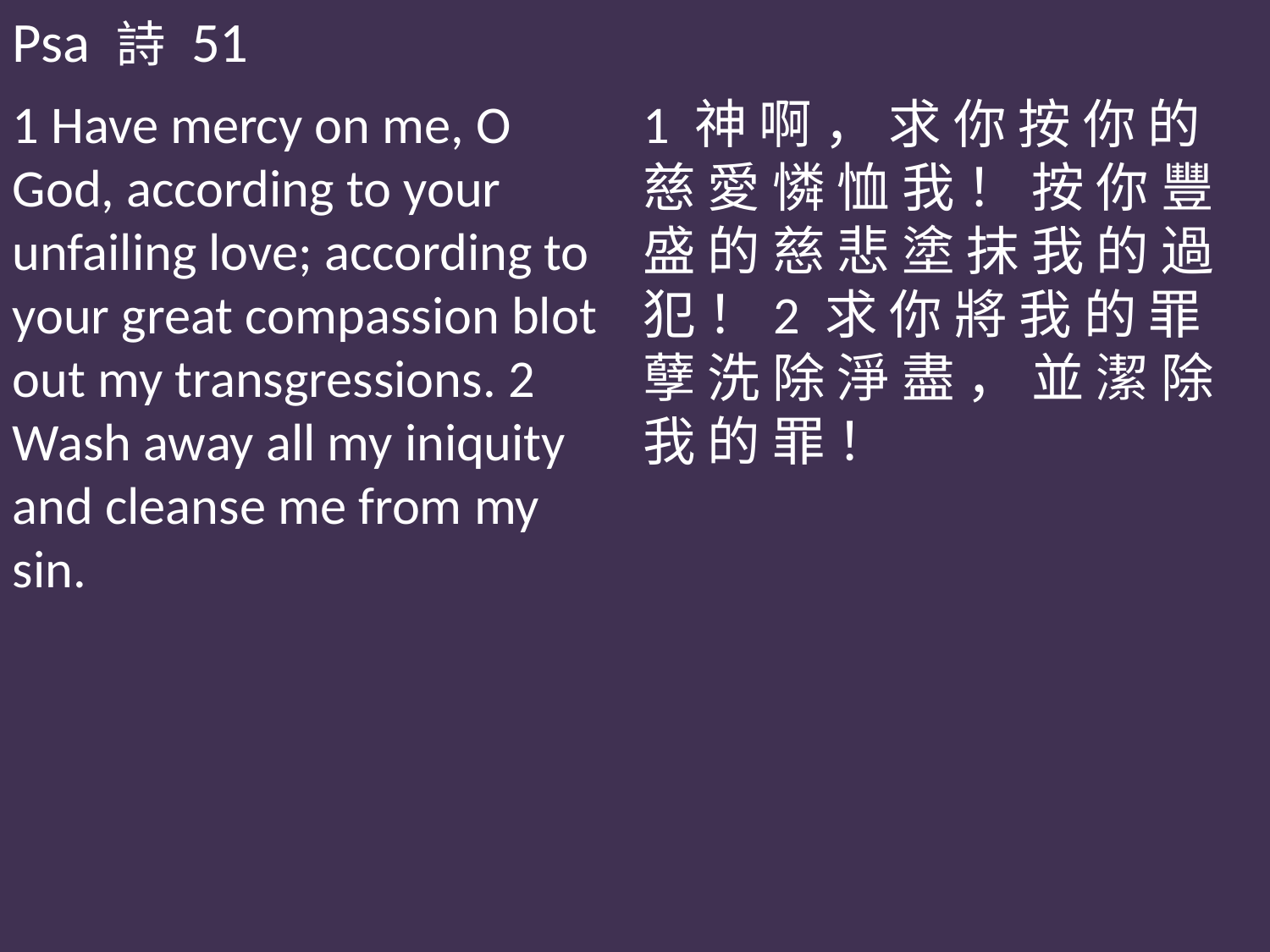

Psa 詩 51
1 Have mercy on me, O God, according to your unfailing love; according to your great compassion blot out my transgressions. 2 Wash away all my iniquity and cleanse me from my sin.
1 神 啊 ， 求 你 按 你 的 慈 愛 憐 恤 我 ！ 按 你 豐 盛 的 慈 悲 塗 抹 我 的 過 犯 ！2 求 你 將 我 的 罪 孽 洗 除 淨 盡 ， 並 潔 除 我 的 罪 ！